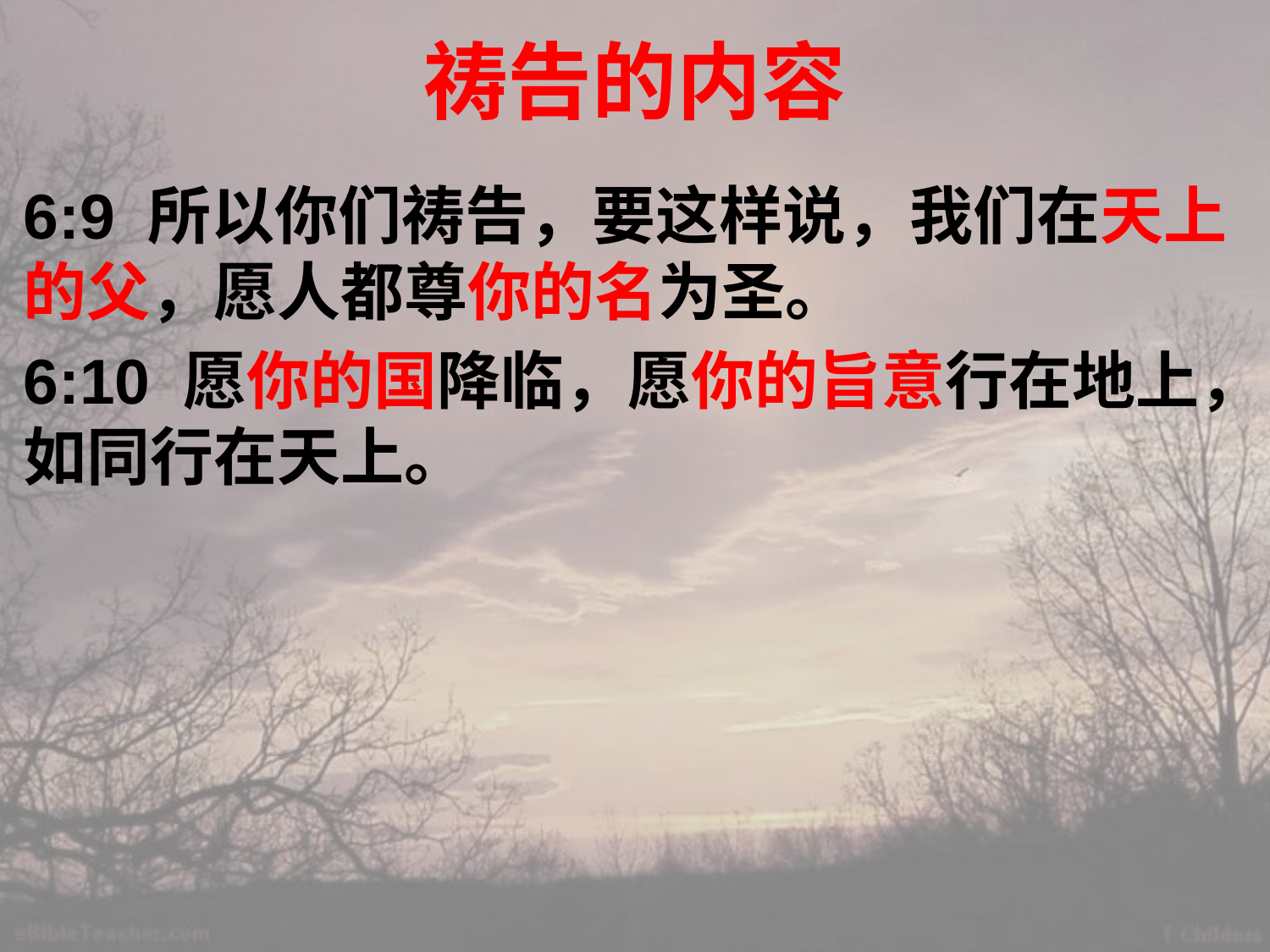

# 祷告的内容
6:9 所以你们祷告，要这样说，我们在天上的父，愿人都尊你的名为圣。
6:10 愿你的国降临，愿你的旨意行在地上，如同行在天上。